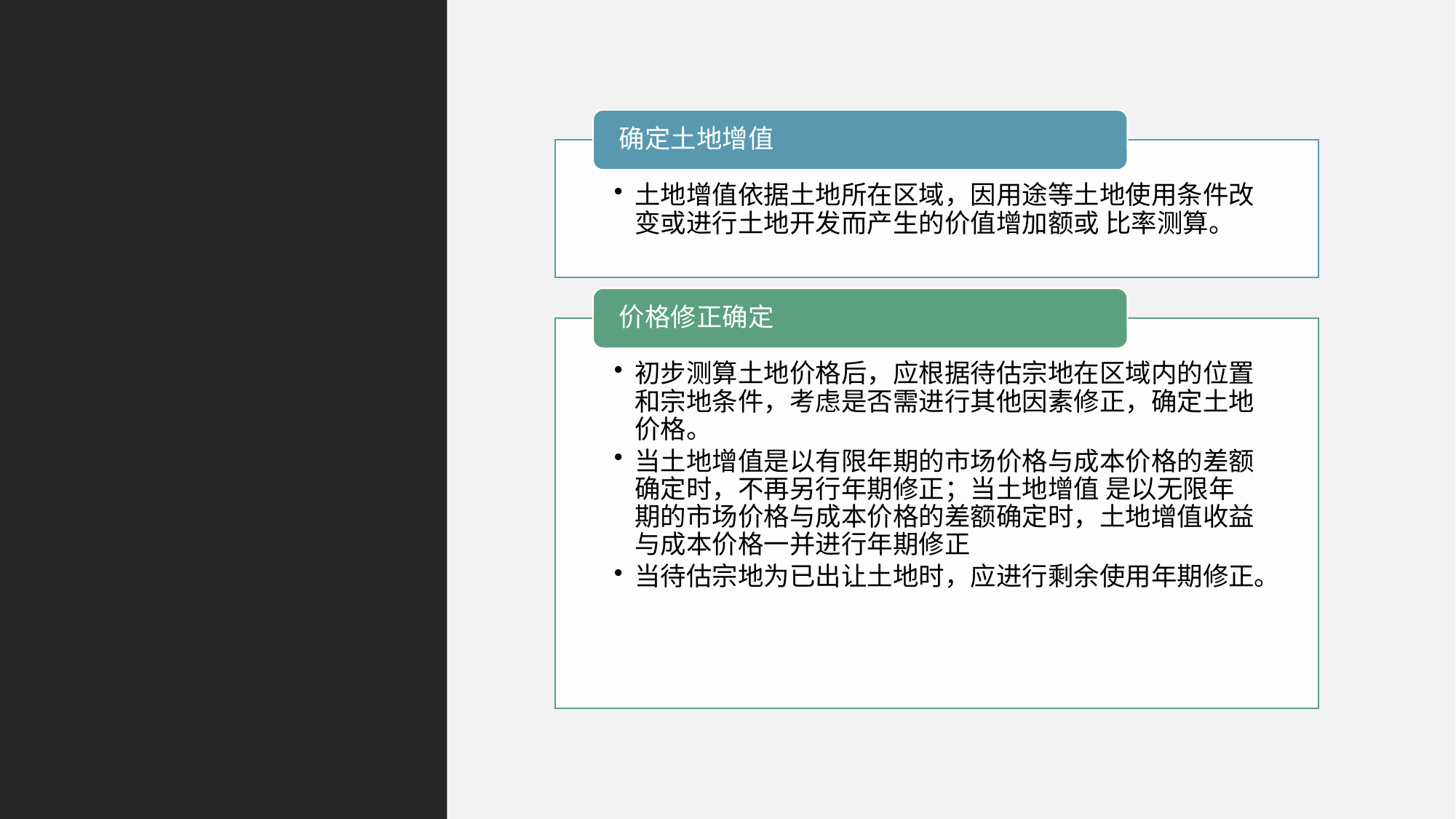

土地增值依据土地所在区域，因用途等土地使用条件改变或进行土地开发而产生的价值增加额或 比率测算。
确定土地增值
初步测算土地价格后，应根据待估宗地在区域内的位置和宗地条件，考虑是否需进行其他因素修正，确定土地价格。
当土地增值是以有限年期的市场价格与成本价格的差额确定时，不再另行年期修正；当土地增值 是以无限年期的市场价格与成本价格的差额确定时，土地增值收益与成本价格一并进行年期修正
当待估宗地为已出让土地时，应进行剩余使用年期修正。
价格修正确定